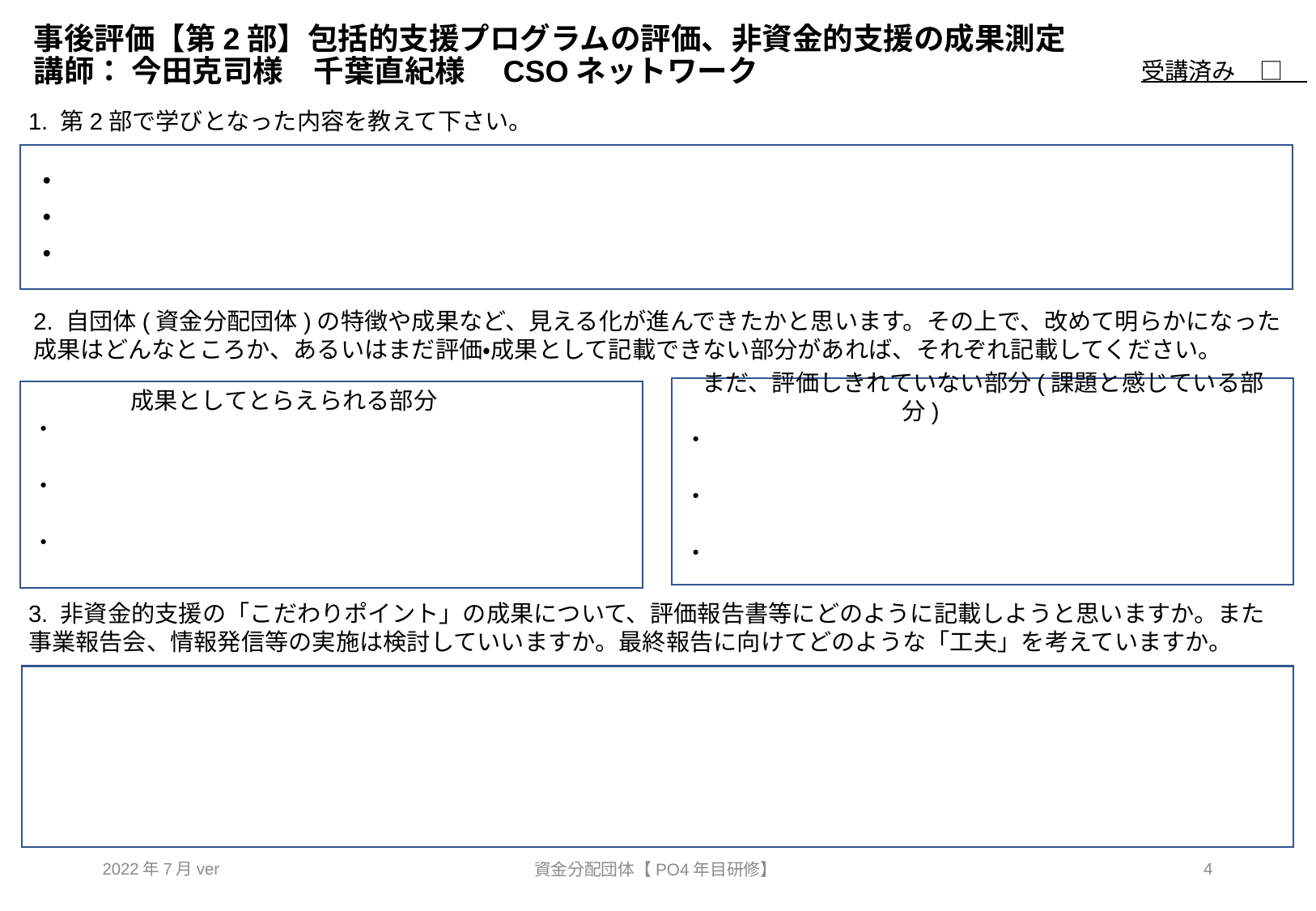

# 事後評価【第2部】包括的⽀援プログラムの評価、⾮資⾦的⽀援の成果測定　 講師： 今田克司様　千葉直紀様　CSOネットワーク
受講済み　□
1. 第2部で学びとなった内容を教えて下さい。
・
・
・
2. 自団体(資金分配団体)の特徴や成果など、見える化が進んできたかと思います。その上で、改めて明らかになった成果はどんなところか、あるいはまだ評価・成果として記載できない部分があれば、それぞれ記載してください。
まだ、評価しきれていない部分(課題と感じている部分)
・

・

・

成果としてとらえられる部分
・

・

・

3. ⾮資⾦的⽀援の「こだわりポイント」の成果について、評価報告書等にどのように記載しようと思いますか。また事業報告会、情報発信等の実施は検討していいますか。最終報告に向けてどのような「工夫」を考えていますか。

2022年7月ver
資金分配団体【PO4年目研修】
4